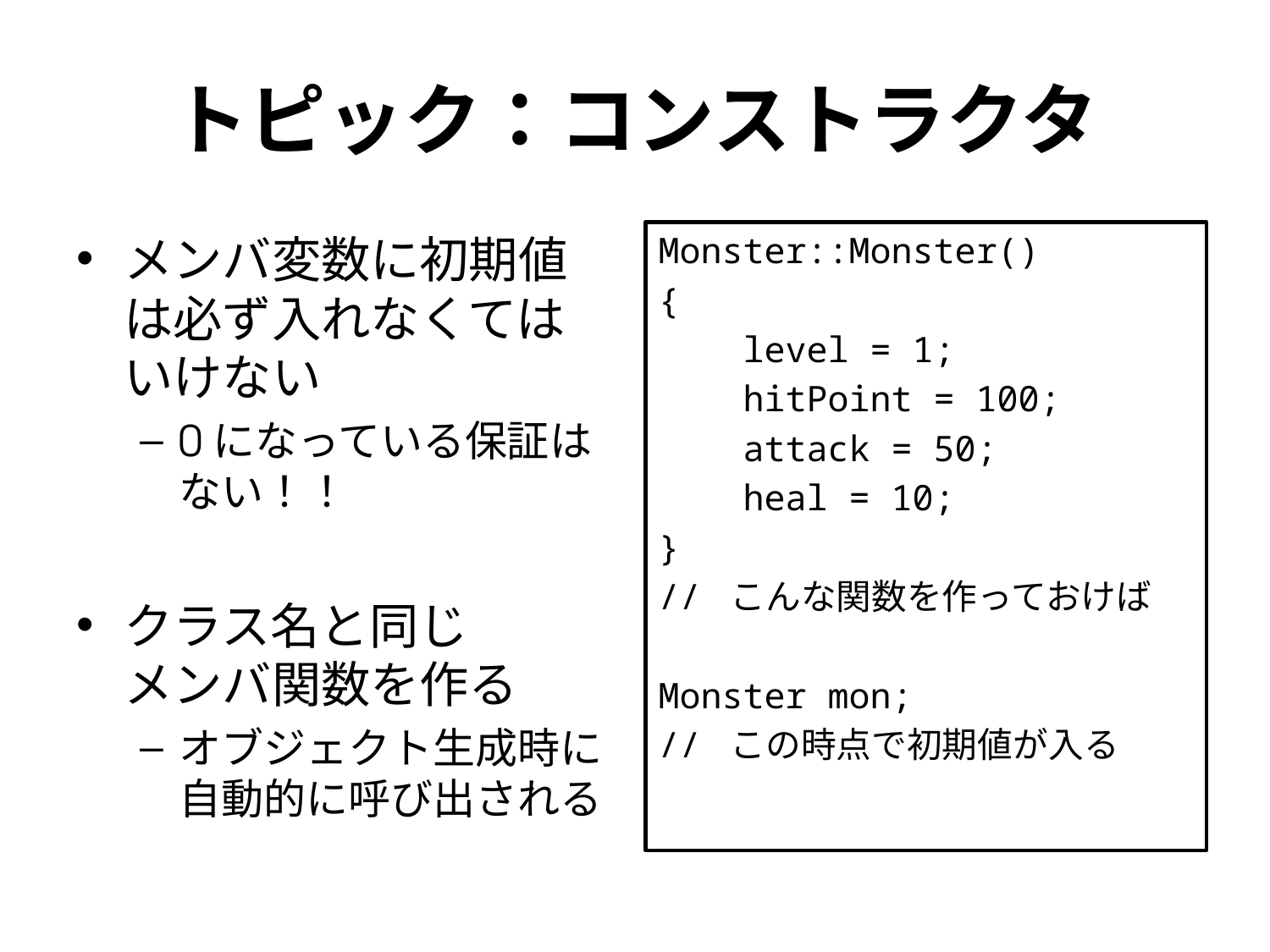

# トピック：コンストラクタ
メンバ変数に初期値は必ず入れなくてはいけない
0になっている保証は
ない！！

クラス名と同じ
メンバ関数を作る
オブジェクト生成時に
自動的に呼び出される
Monster::Monster()
{
    level = 1;
    hitPoint = 100;
    attack = 50;
    heal = 10;
}
// こんな関数を作っておけば

Monster mon;
// この時点で初期値が入る